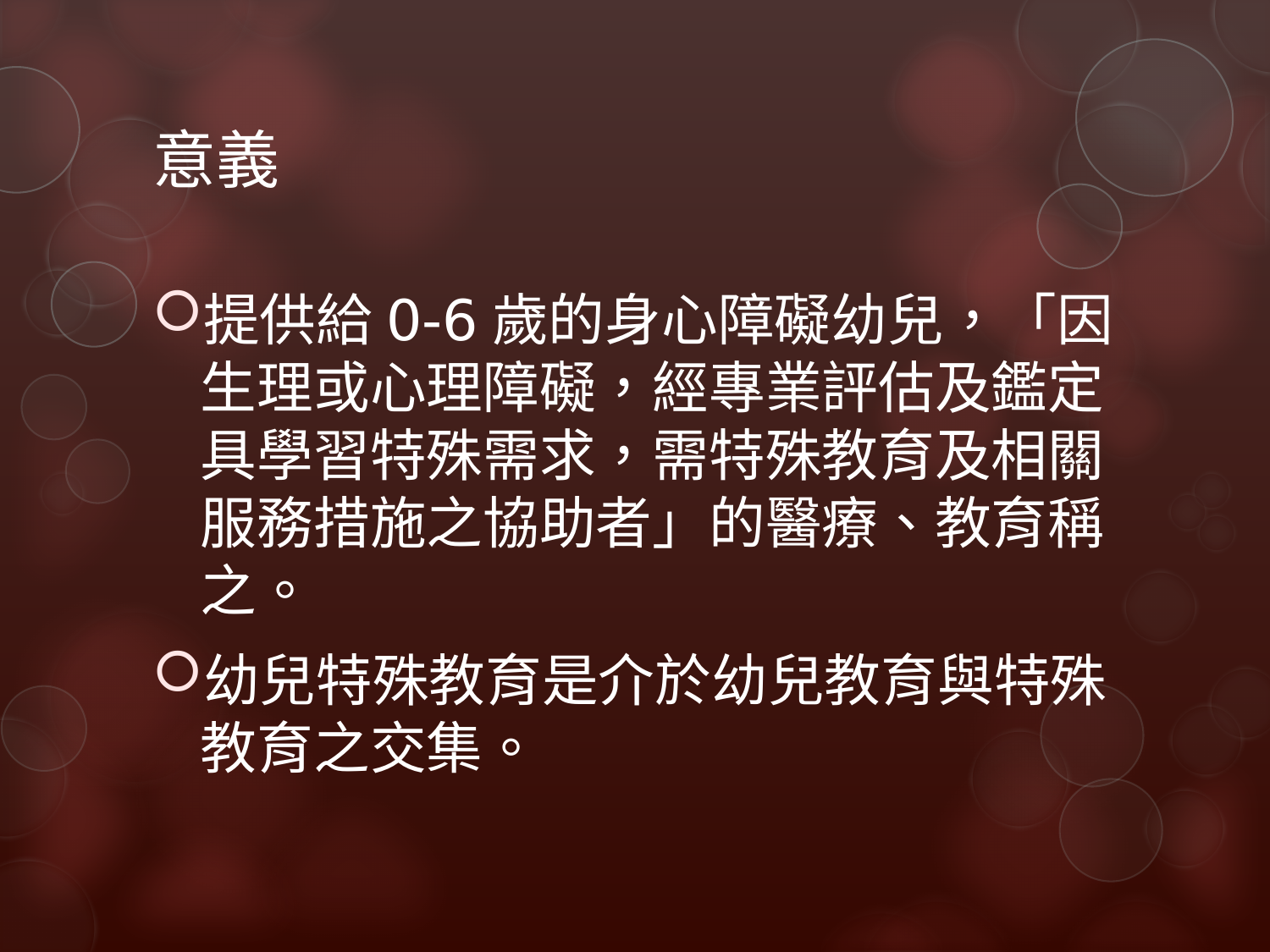

# 意義
提供給0-6歲的身心障礙幼兒，「因生理或心理障礙，經專業評估及鑑定具學習特殊需求，需特殊教育及相關服務措施之協助者」的醫療、教育稱之。
幼兒特殊教育是介於幼兒教育與特殊教育之交集。